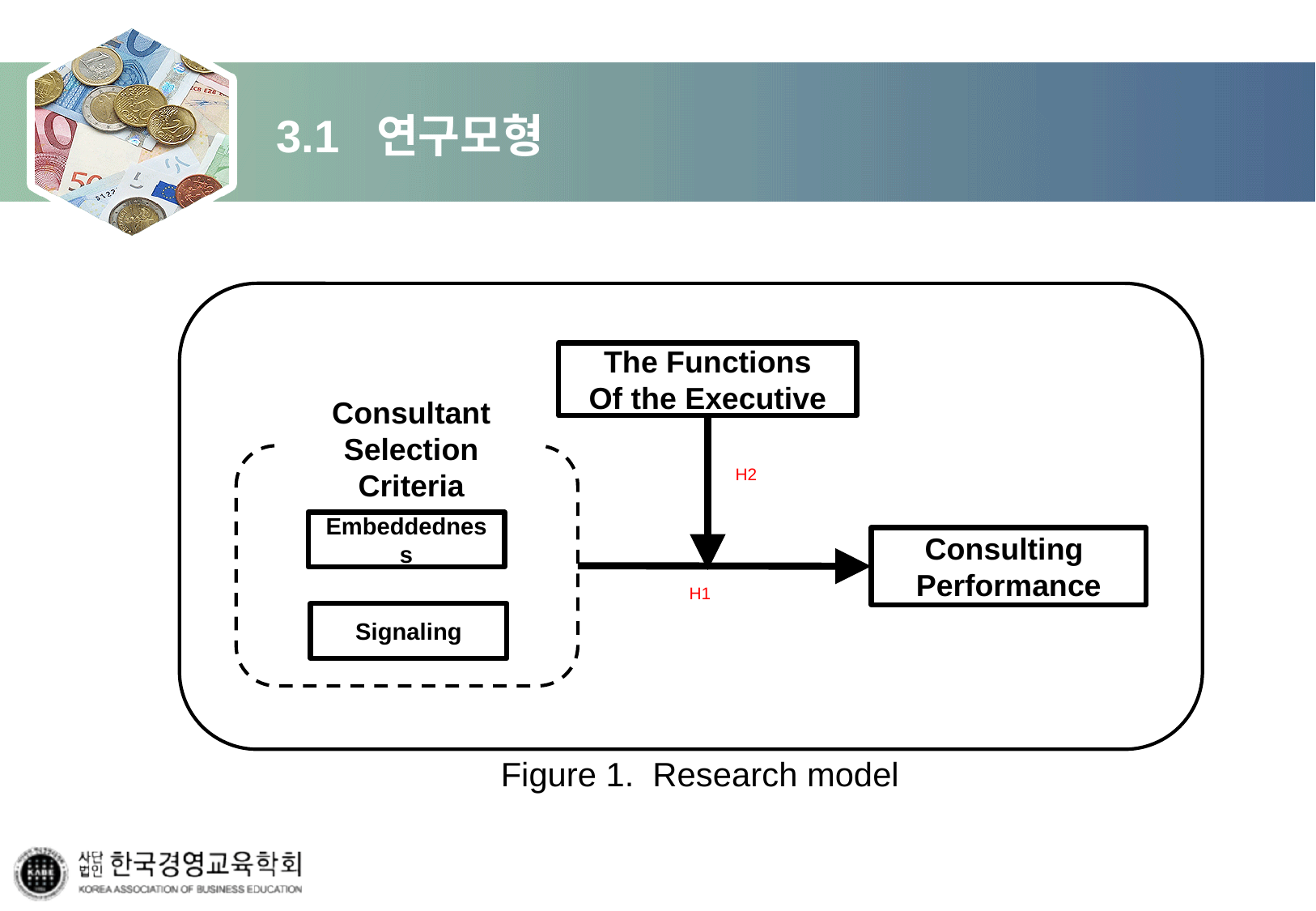

# 3.1  연구모형

The Functions
Of the Executive
Consultant
Selection Criteria

Embeddedness
Consulting
Performance
Signaling
H2
H1
Figure 1.  Research model